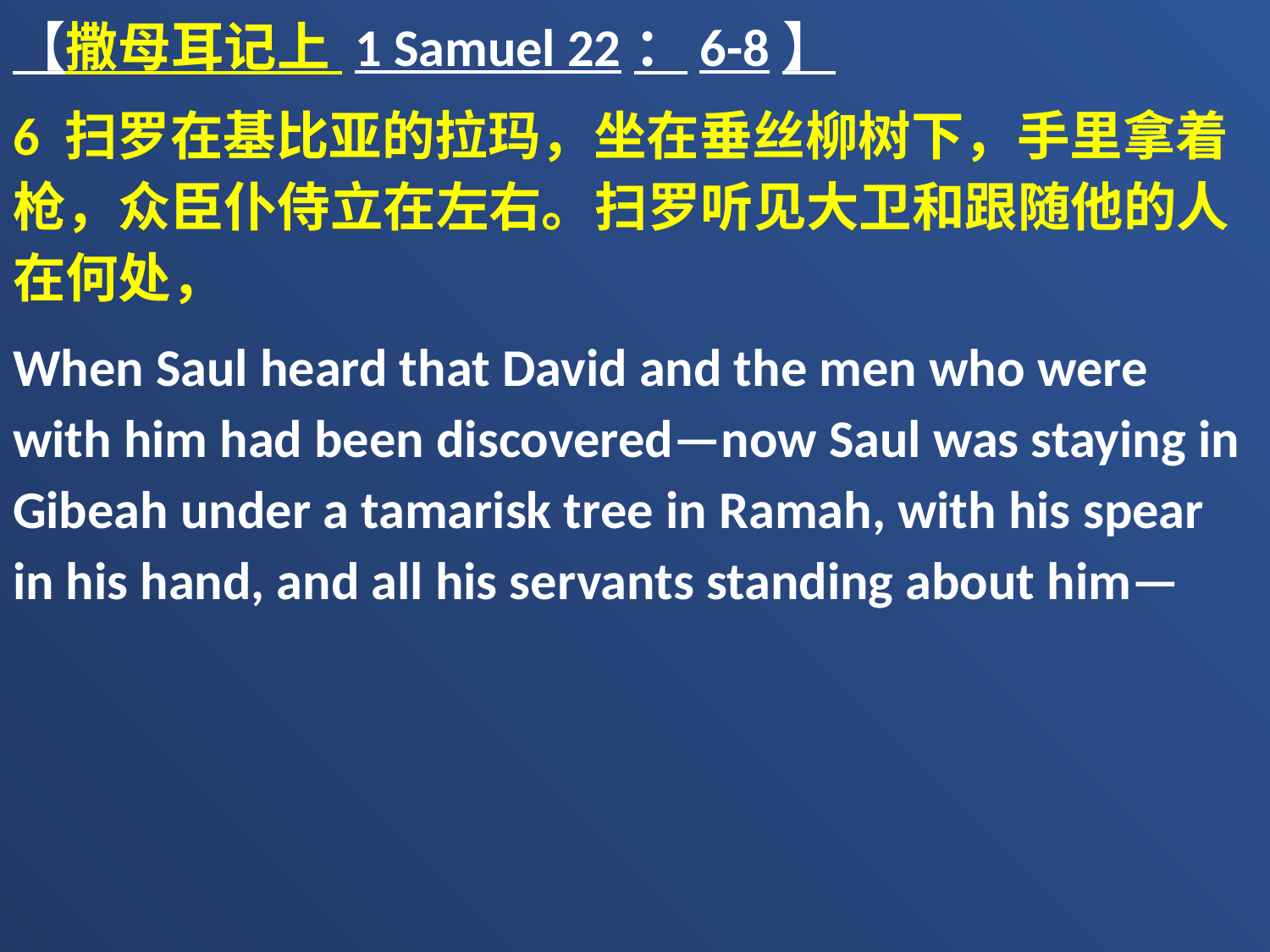

【撒母耳记上 1 Samuel 22：6-8】
6 扫罗在基比亚的拉玛，坐在垂丝柳树下，手里拿着枪，众臣仆侍立在左右。扫罗听见大卫和跟随他的人在何处，
When Saul heard that David and the men who were with him had been discovered—now Saul was staying in Gibeah under a tamarisk tree in Ramah, with his spear in his hand, and all his servants standing about him—